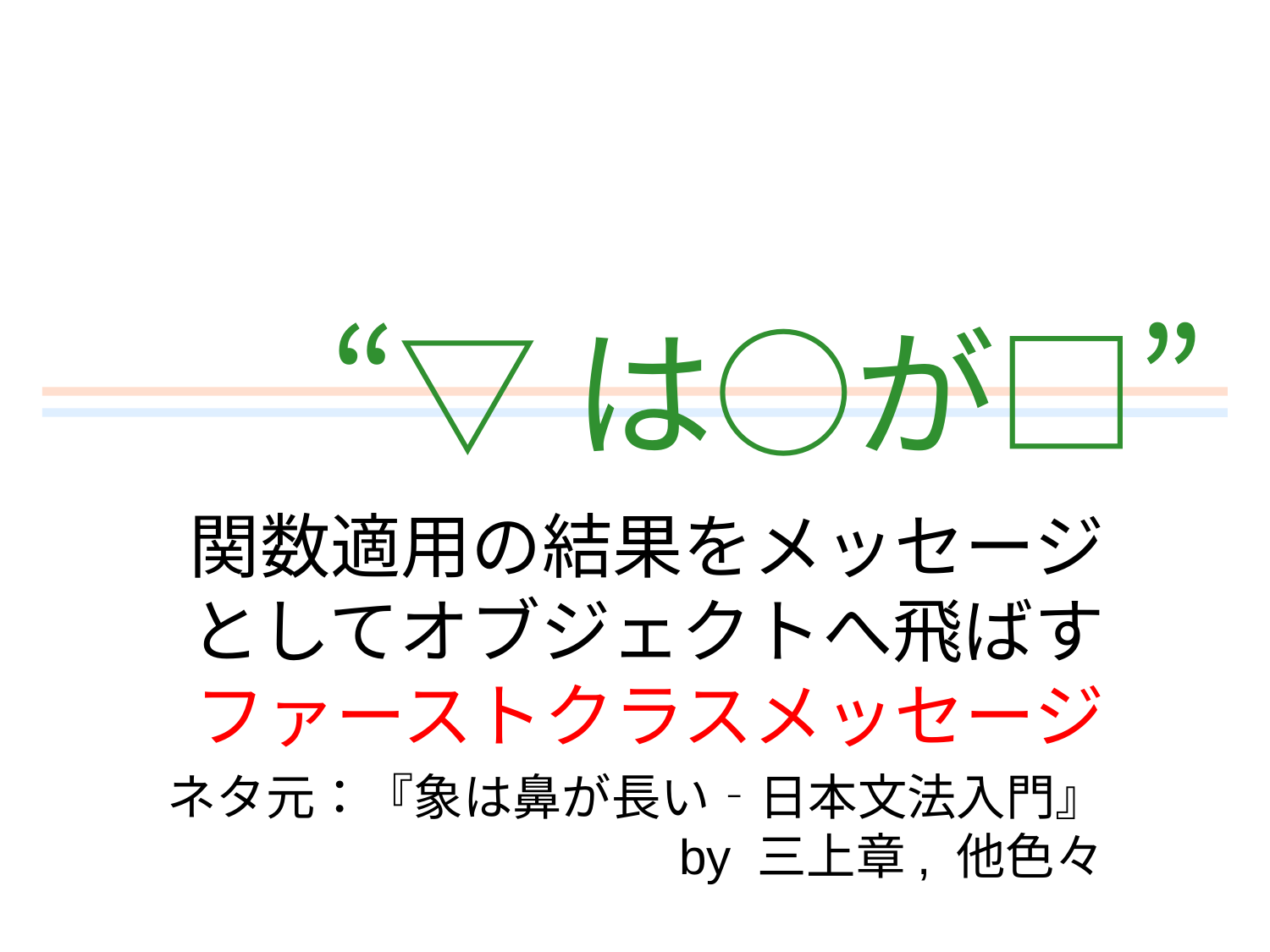

# “▽は○が□”
関数適用の結果をメッセージとしてオブジェクトへ飛ばすファーストクラスメッセージ
ネタ元：『象は鼻が長い‐日本文法入門』
by 三上章, 他色々